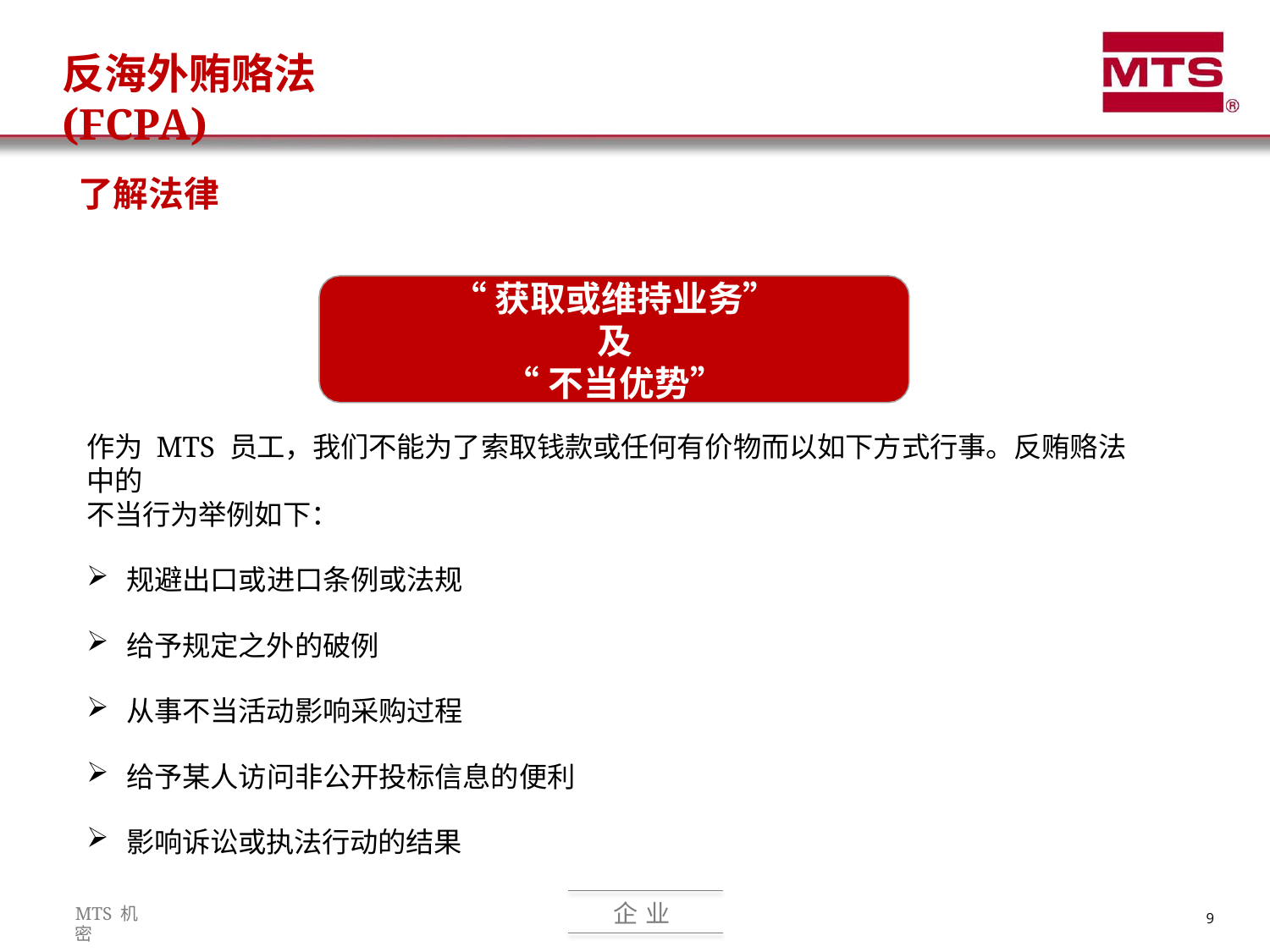

# 反海外贿赂法 (FCPA)
了解法律

“获取或维持业务”
及
“不当优势”
作为 MTS 员工，我们不能为了索取钱款或任何有价物而以如下方式行事。反贿赂法中的
不当行为举例如下：

规避出口或进口条例或法规

给予规定之外的破例

从事不当活动影响采购过程

给予某人访问非公开投标信息的便利

影响诉讼或执法行动的结果
企 业
MTS 机密
9